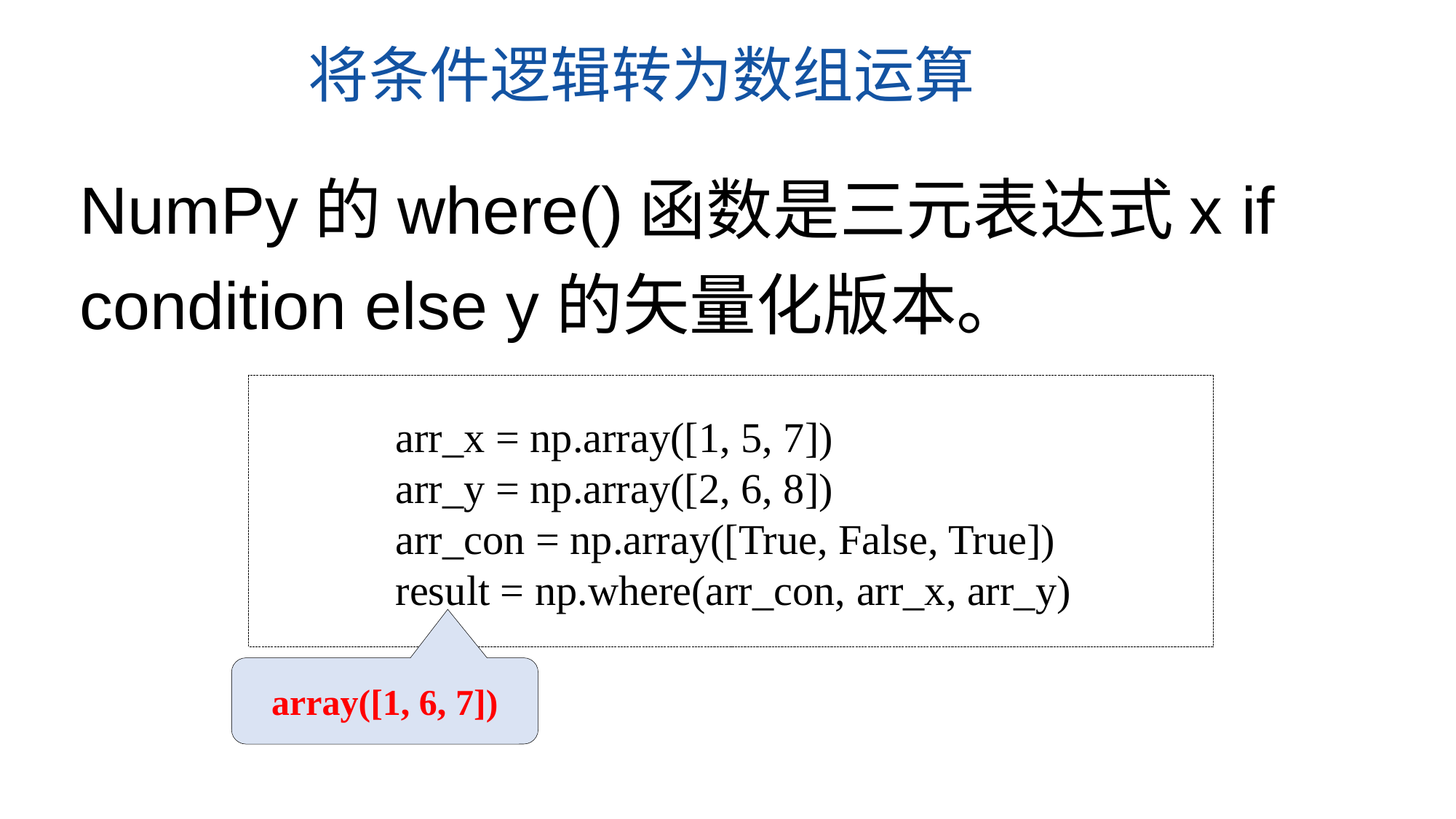

将条件逻辑转为数组运算
NumPy的where()函数是三元表达式x if condition else y的矢量化版本。

arr_x = np.array([1, 5, 7])
arr_y = np.array([2, 6, 8])
arr_con = np.array([True, False, True])
result = np.where(arr_con, arr_x, arr_y)
array([1, 6, 7])